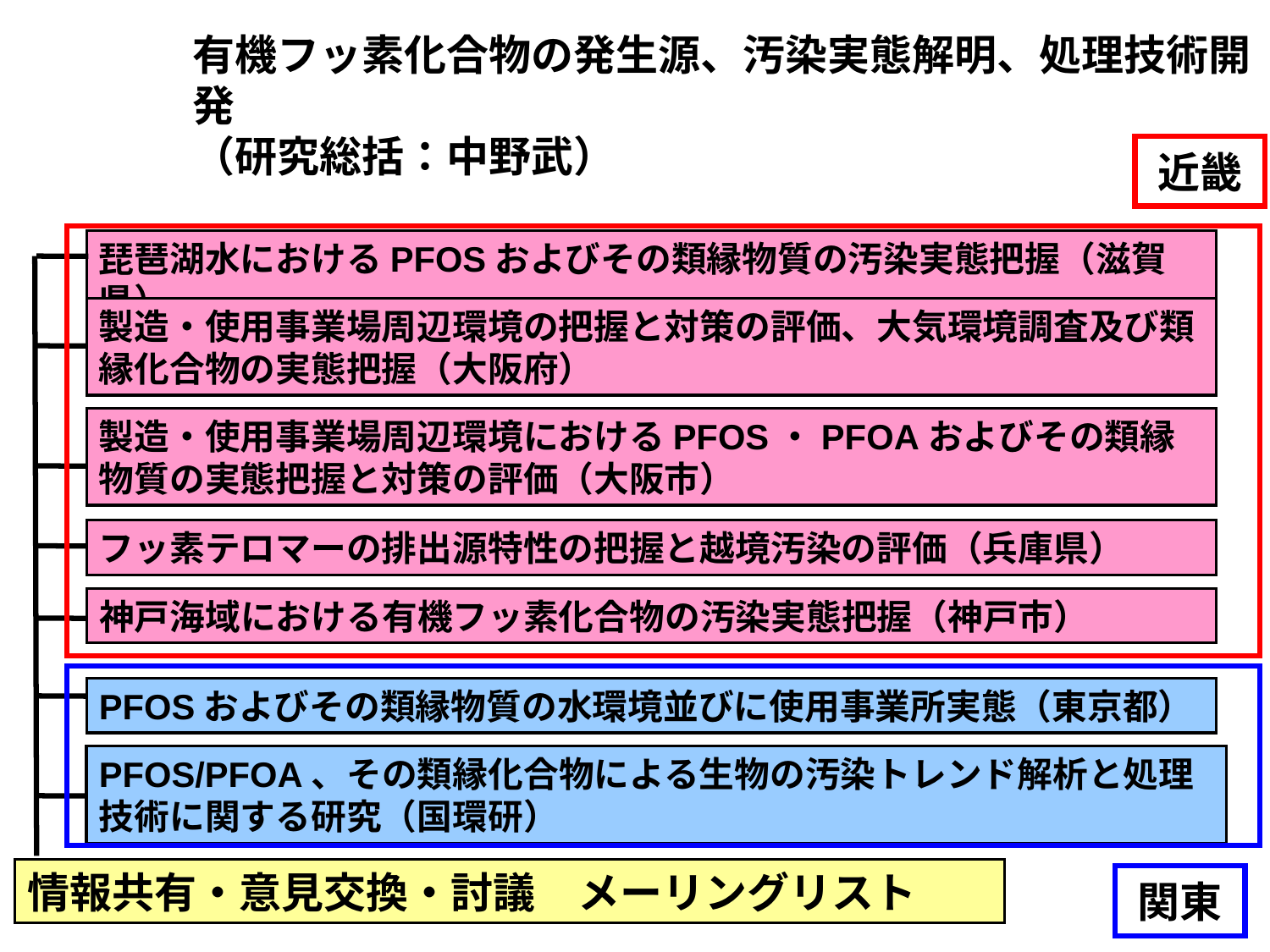

有機フッ素化合物の発生源、汚染実態解明、処理技術開発
（研究総括：中野武）
近畿

琵琶湖水におけるPFOSおよびその類縁物質の汚染実態把握（滋賀県）

製造・使用事業場周辺環境の把握と対策の評価、大気環境調査及び類縁化合物の実態把握（大阪府）

製造・使用事業場周辺環境におけるPFOS・PFOAおよびその類縁物質の実態把握と対策の評価（大阪市）

フッ素テロマーの排出源特性の把握と越境汚染の評価（兵庫県）

神戸海域における有機フッ素化合物の汚染実態把握（神戸市）

PFOSおよびその類縁物質の水環境並びに使用事業所実態（東京都）

PFOS/PFOA、その類縁化合物による生物の汚染トレンド解析と処理技術に関する研究（国環研）

情報共有・意見交換・討議　メーリングリスト
関東